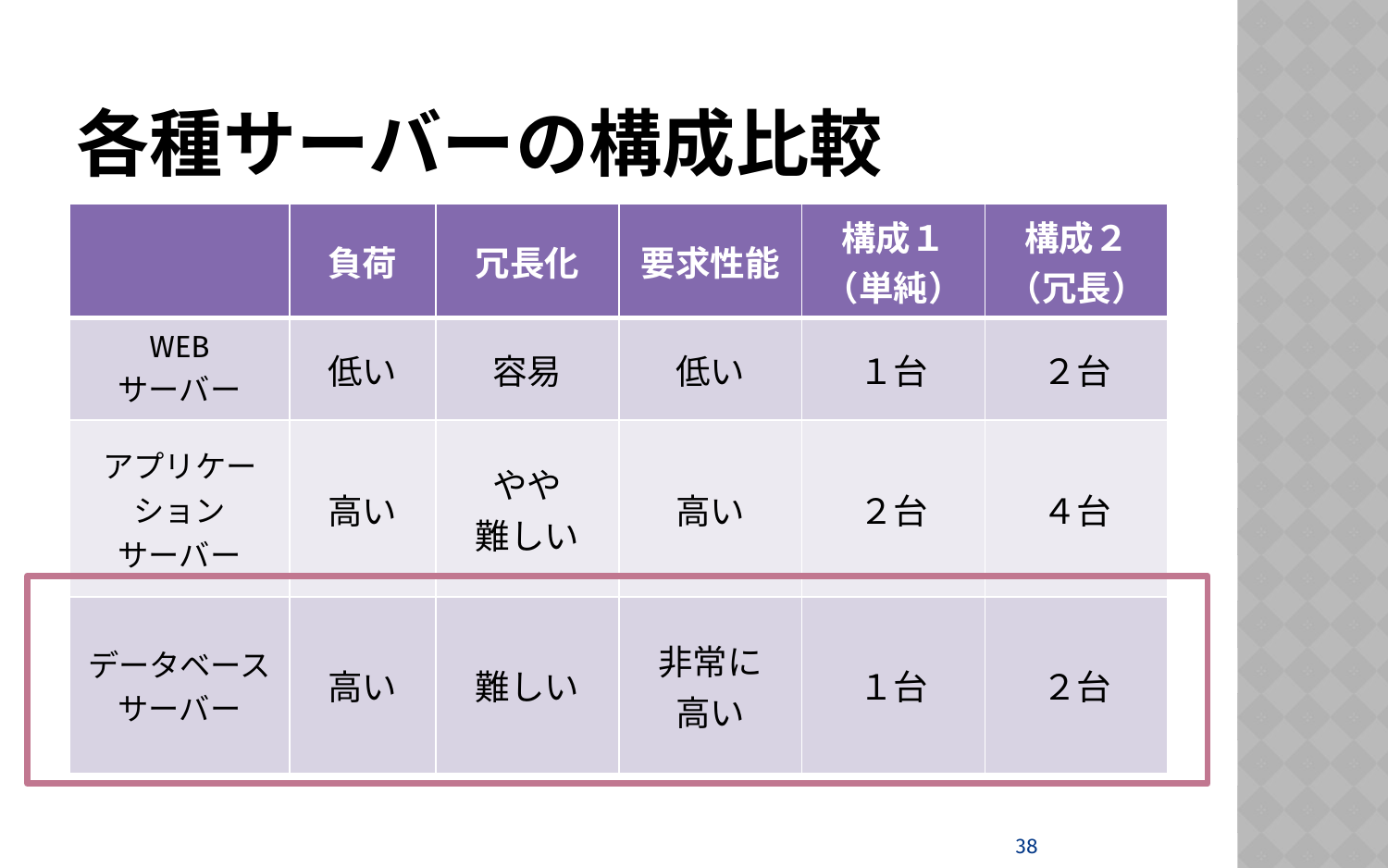

# 各種サーバーの構成比較
|  | 負荷 | 冗長化 | 要求性能 | 構成１ （単純） | 構成２ （冗長） |
| --- | --- | --- | --- | --- | --- |
| WEB サーバー | 低い | 容易 | 低い | １台 | ２台 |
| アプリケーション サーバー | 高い | やや 難しい | 高い | ２台 | ４台 |
| データベース サーバー | 高い | 難しい | 非常に 高い | １台 | ２台 |

38